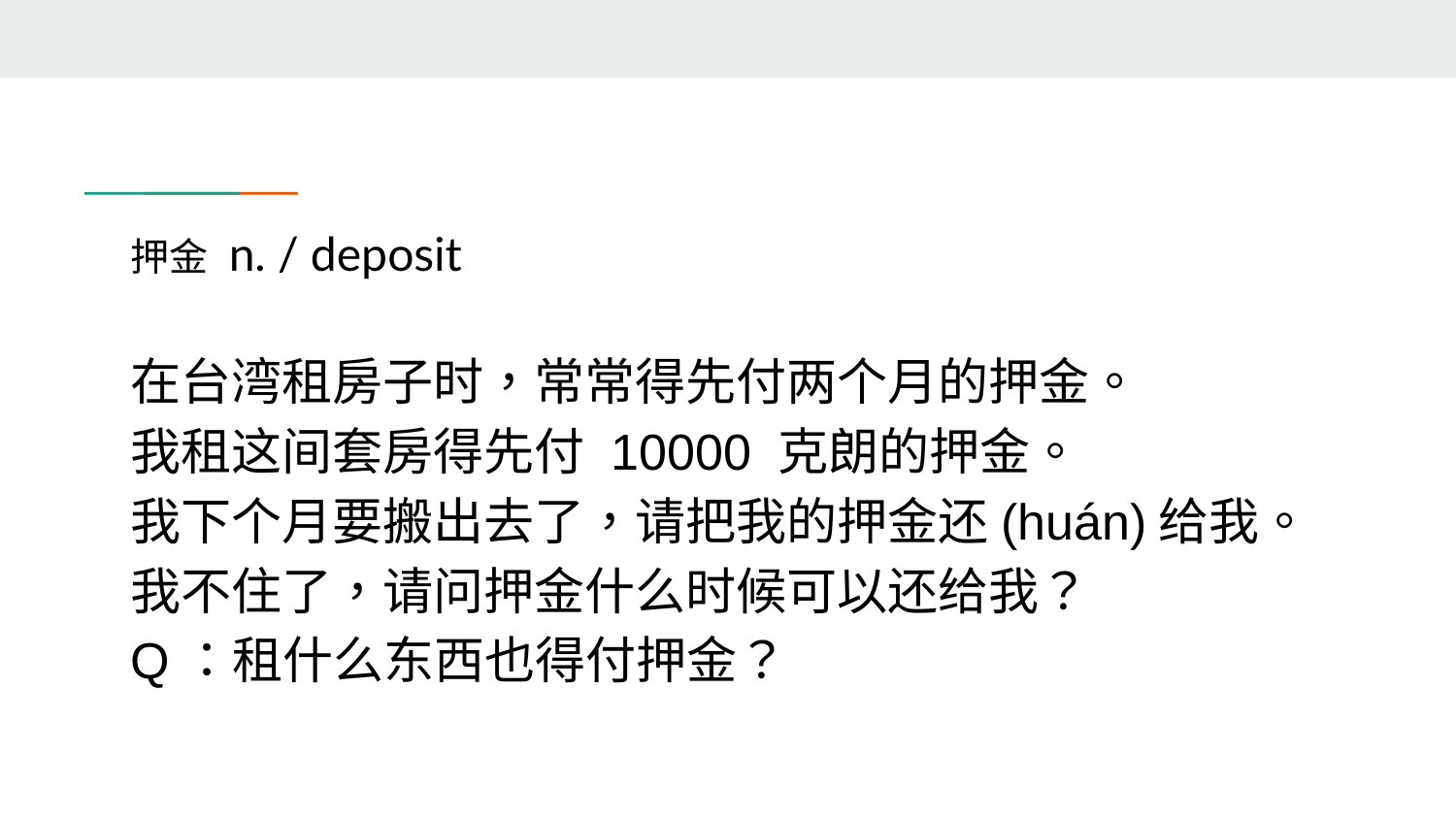

# 押金 n. / deposit
在台湾租房子时，常常得先付两个月的押金。
我租这间套房得先付 10000 克朗的押金。
我下个月要搬出去了，请把我的押金还(huán)给我。
我不住了，请问押金什么时候可以还给我？
Q：租什么东西也得付押金？